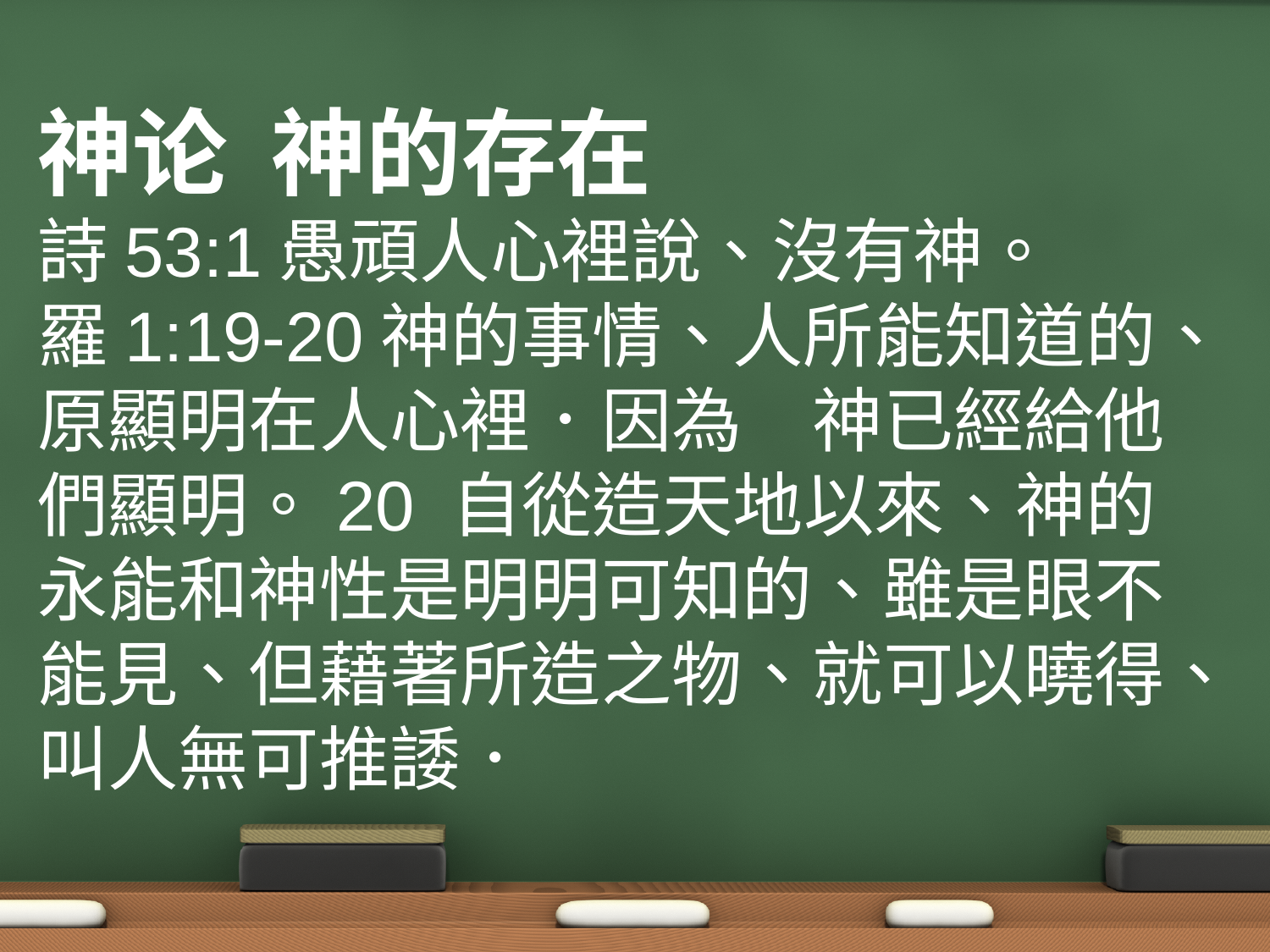

神论  神的存在
詩53:1愚頑人心裡說、沒有神。
羅1:19-20神的事情、人所能知道的、原顯明在人心裡．因為　神已經給他們顯明。20 自從造天地以來、神的永能和神性是明明可知的、雖是眼不能見、但藉著所造之物、就可以曉得、叫人無可推諉．